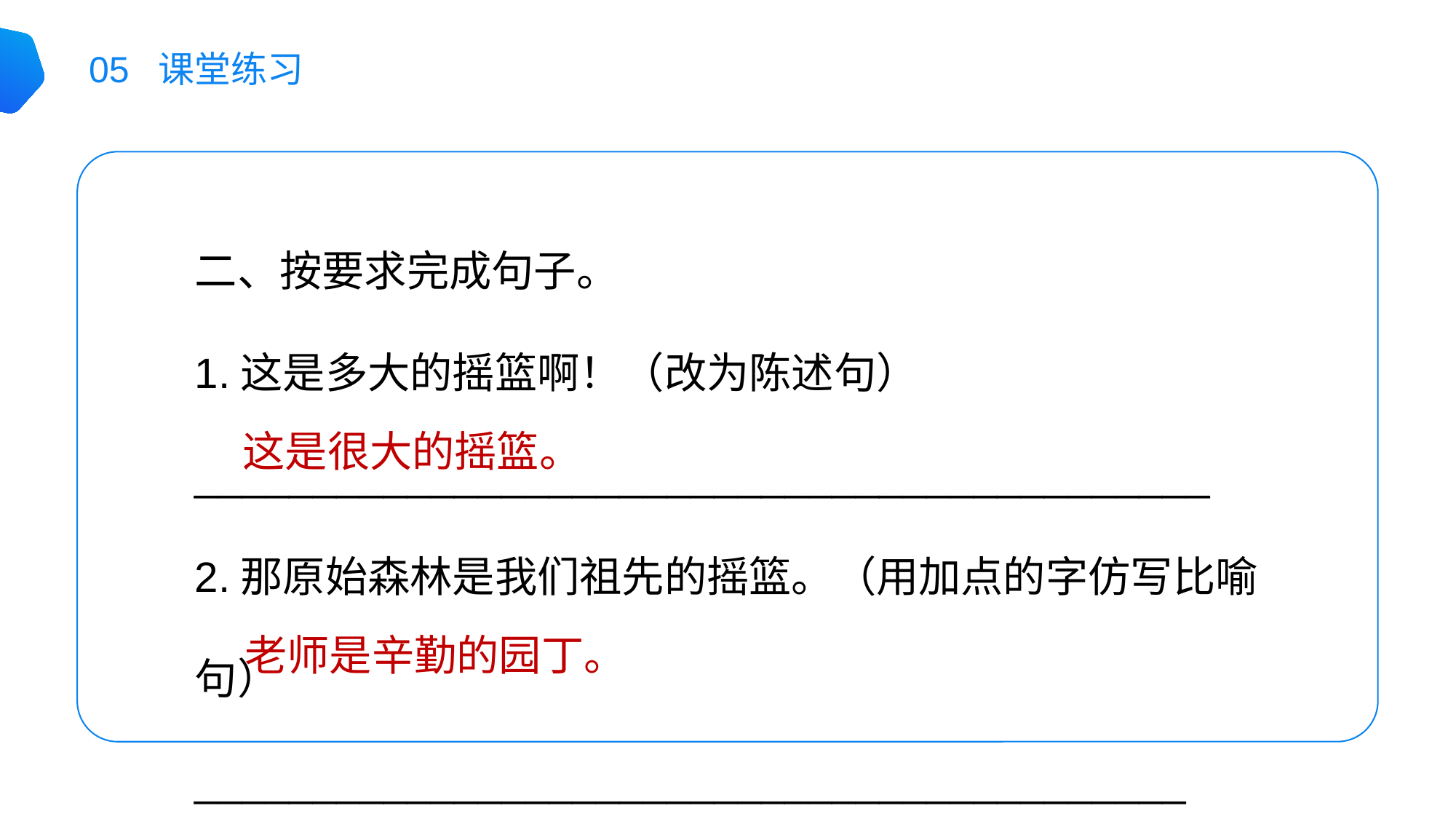

05  课堂练习
二、按要求完成句子。
1.这是多大的摇篮啊！（改为陈述句）
___________________________________________
2.那原始森林是我们祖先的摇篮。（用加点的字仿写比喻句）
__________________________________________
这是很大的摇篮。
老师是辛勤的园丁。